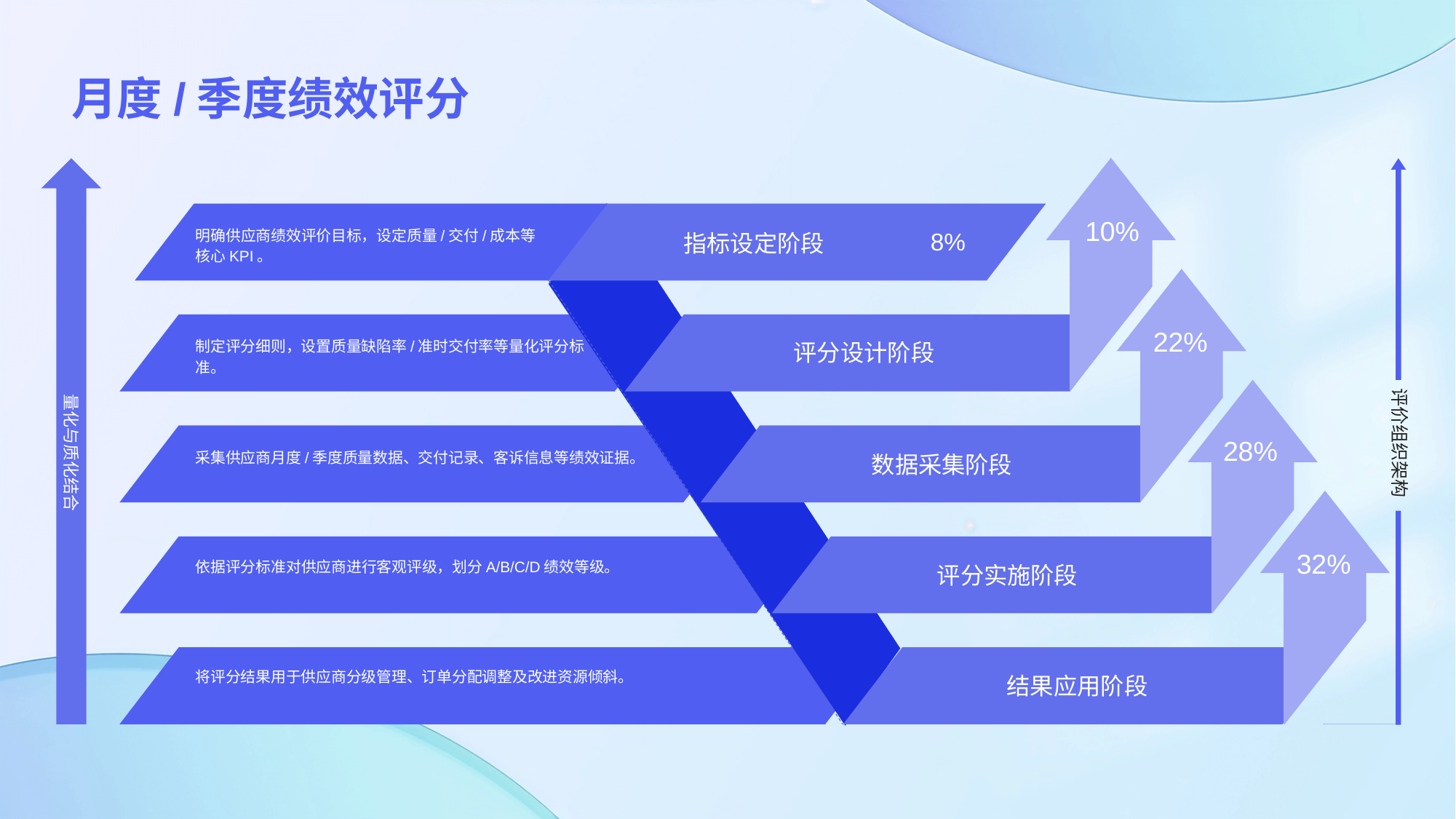

月度/季度绩效评分

10%
明确供应商绩效评价目标，设定质量/交付/成本等核心KPI。
8%
指标设定阶段

量化与质化结合

22%
制定评分细则，设置质量缺陷率/准时交付率等量化评分标准。
评分设计阶段

评价组织架构

28%
采集供应商月度/季度质量数据、交付记录、客诉信息等绩效证据。
数据采集阶段

32%
依据评分标准对供应商进行客观评级，划分A/B/C/D绩效等级。
评分实施阶段

将评分结果用于供应商分级管理、订单分配调整及改进资源倾斜。
结果应用阶段